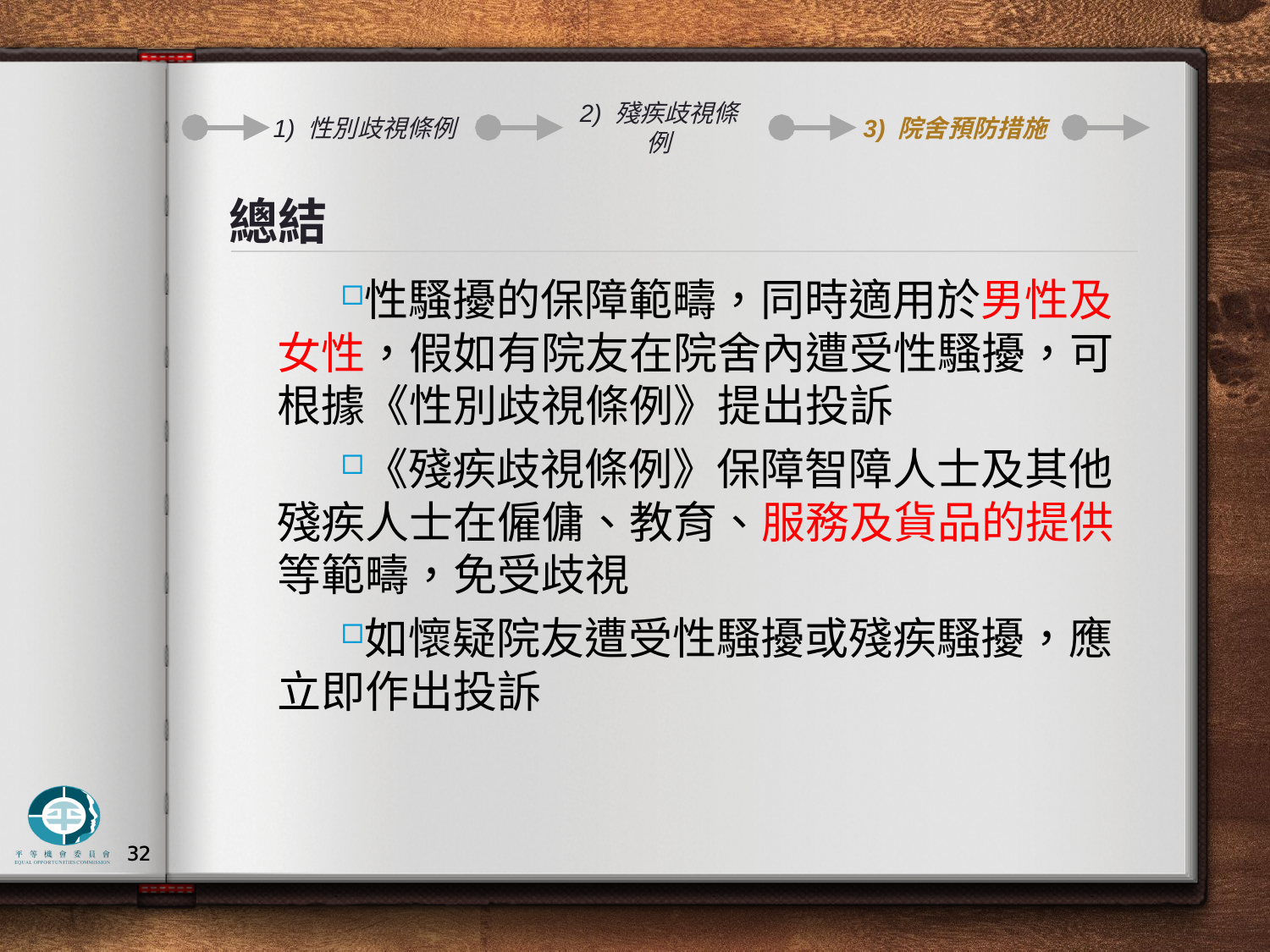

1) 性別歧視條例
2) 殘疾歧視條例
3) 院舍預防措施
# 總結
性騷擾的保障範疇，同時適用於男性及女性，假如有院友在院舍內遭受性騷擾，可根據《性別歧視條例》提出投訴
《殘疾歧視條例》保障智障人士及其他殘疾人士在僱傭、教育、服務及貨品的提供等範疇，免受歧視
如懷疑院友遭受性騷擾或殘疾騷擾，應立即作出投訴